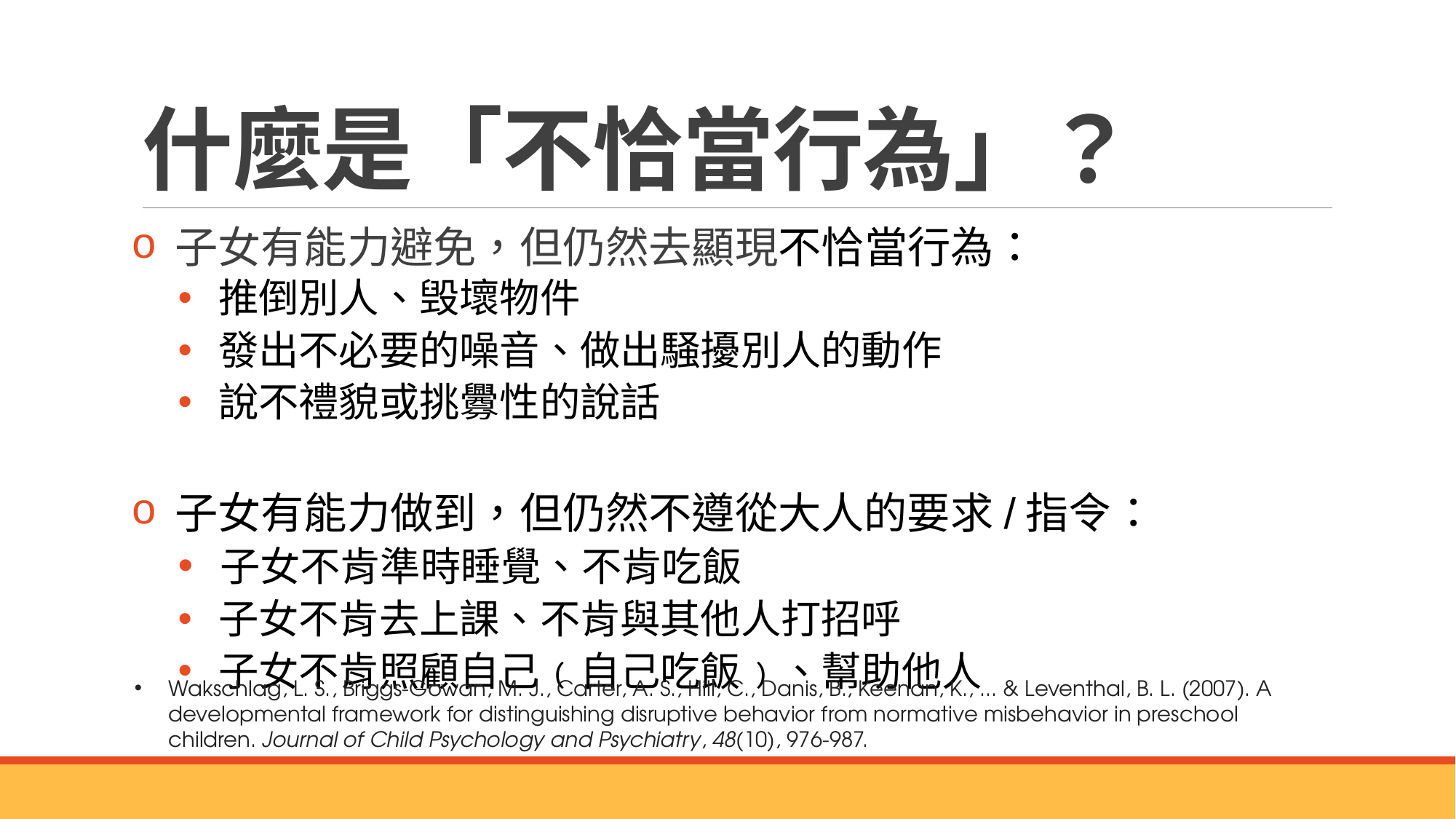

# 什麼是「不恰當行為」？
 子女有能力避免，但仍然去顯現不恰當行為：
 推倒別人、毁壞物件
 發出不必要的噪音、做出騒擾別人的動作
 說不禮貌或挑釁性的說話

 子女有能力做到，但仍然不遵從大人的要求/指令：
 子女不肯準時睡覺、不肯吃飯
 子女不肯去上課、不肯與其他人打招呼
 子女不肯照顧自己﹙自己吃飯﹚、幫助他人

Wakschlag, L. S., Briggs‐Gowan, M. J., Carter, A. S., Hill, C., Danis, B., Keenan, K., ... & Leventhal, B. L. (2007). A developmental framework for distinguishing disruptive behavior from normative misbehavior in preschool children. Journal of Child Psychology and Psychiatry, 48(10), 976-987.